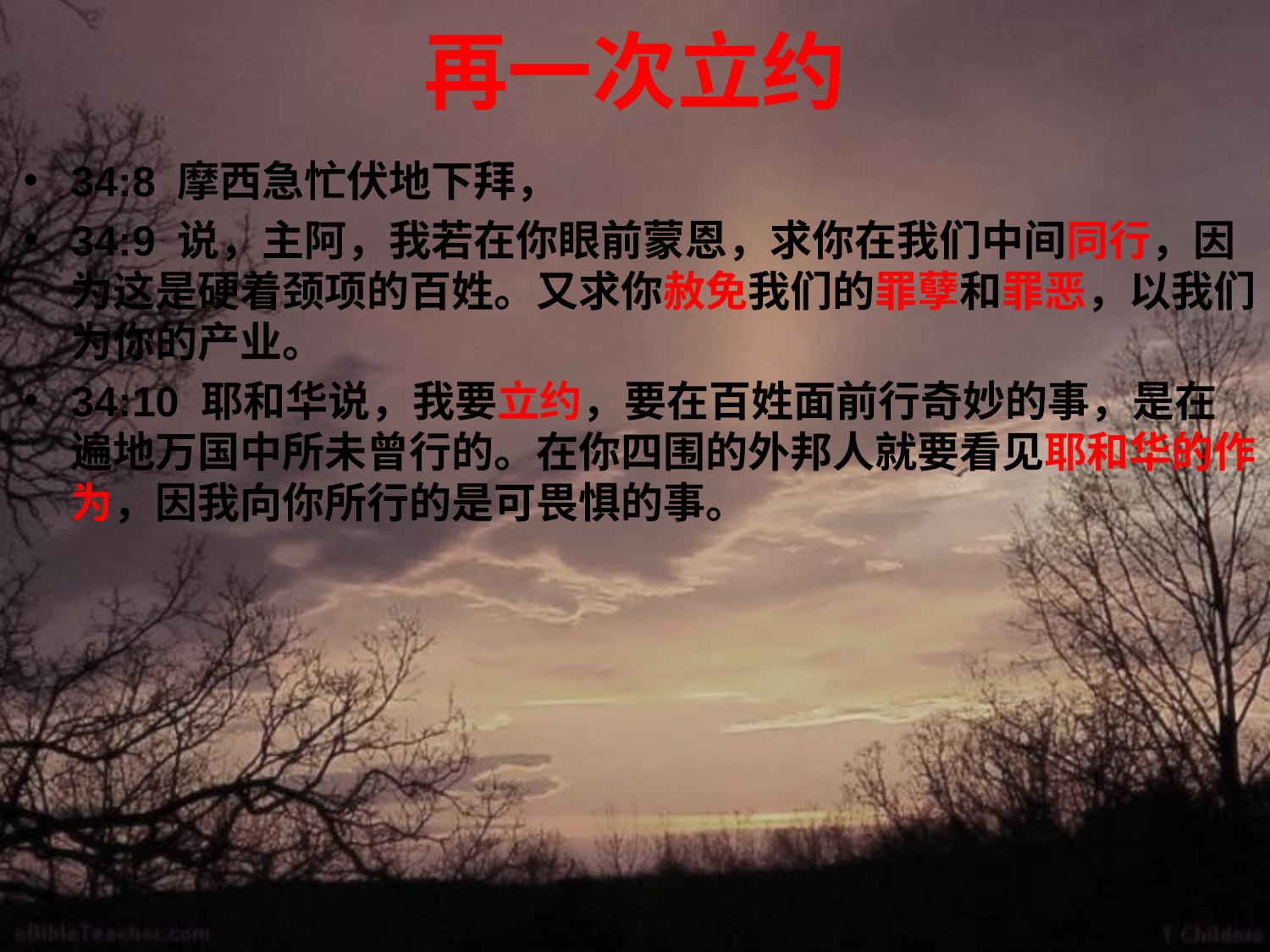

# 再一次立约
34:8 摩西急忙伏地下拜，
34:9 说，主阿，我若在你眼前蒙恩，求你在我们中间同行，因为这是硬着颈项的百姓。又求你赦免我们的罪孽和罪恶，以我们为你的产业。
34:10 耶和华说，我要立约，要在百姓面前行奇妙的事，是在遍地万国中所未曾行的。在你四围的外邦人就要看见耶和华的作为，因我向你所行的是可畏惧的事。